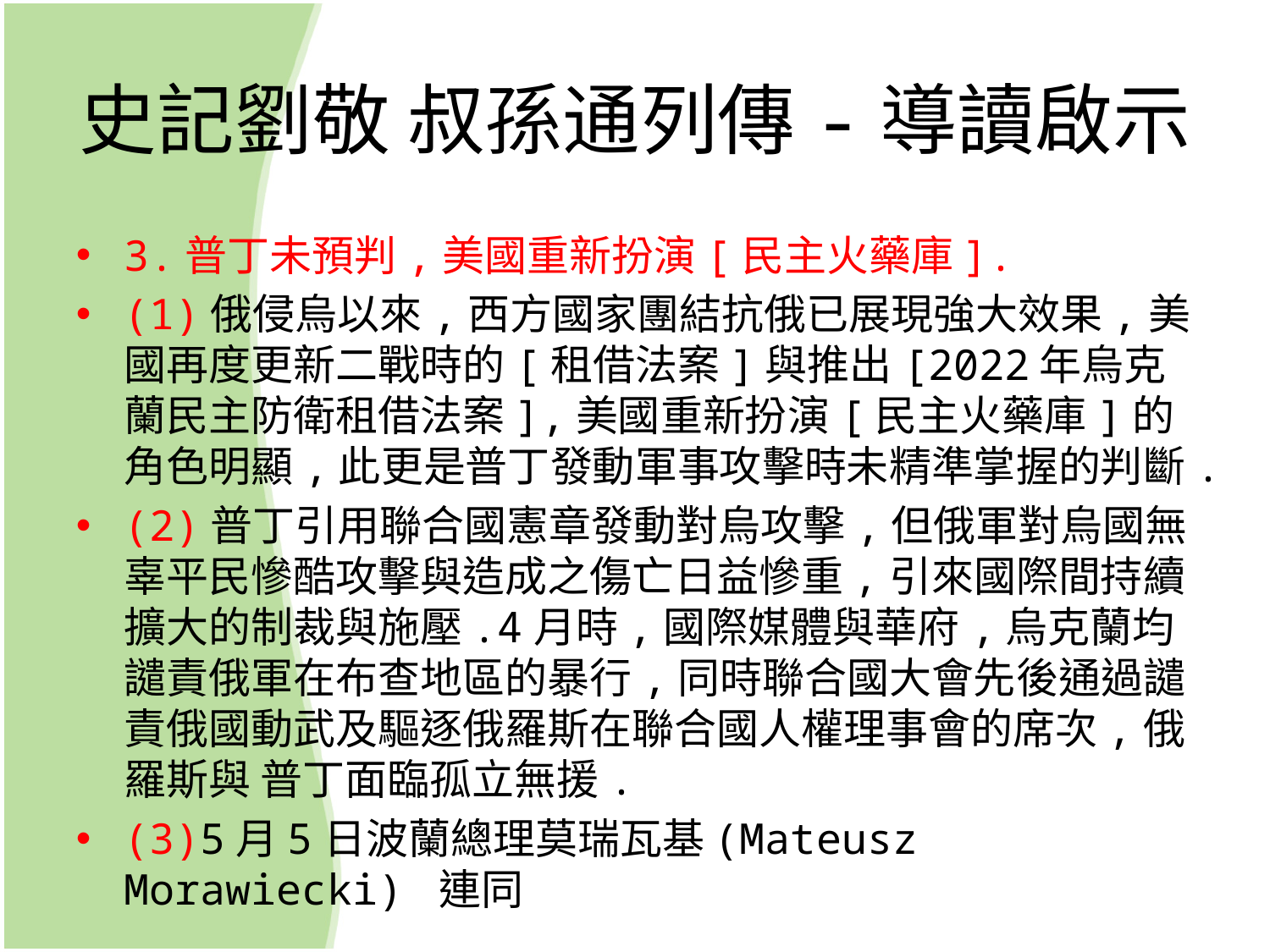

# 史記劉敬 叔孫通列傳-導讀啟示
3.普丁未預判,美國重新扮演[民主火藥庫].
(1)俄侵烏以來,西方國家團結抗俄已展現強大效果,美國再度更新二戰時的[租借法案]與推出[2022年烏克蘭民主防衛租借法案],美國重新扮演[民主火藥庫]的角色明顯,此更是普丁發動軍事攻擊時未精準掌握的判斷.
(2)普丁引用聯合國憲章發動對烏攻擊,但俄軍對烏國無辜平民慘酷攻擊與造成之傷亡日益慘重,引來國際間持續擴大的制裁與施壓.4月時,國際媒體與華府,烏克蘭均譴責俄軍在布查地區的暴行,同時聯合國大會先後通過譴責俄國動武及驅逐俄羅斯在聯合國人權理事會的席次,俄羅斯與 普丁面臨孤立無援.
(3)5月5日波蘭總理莫瑞瓦基(Mateusz Morawiecki) 連同